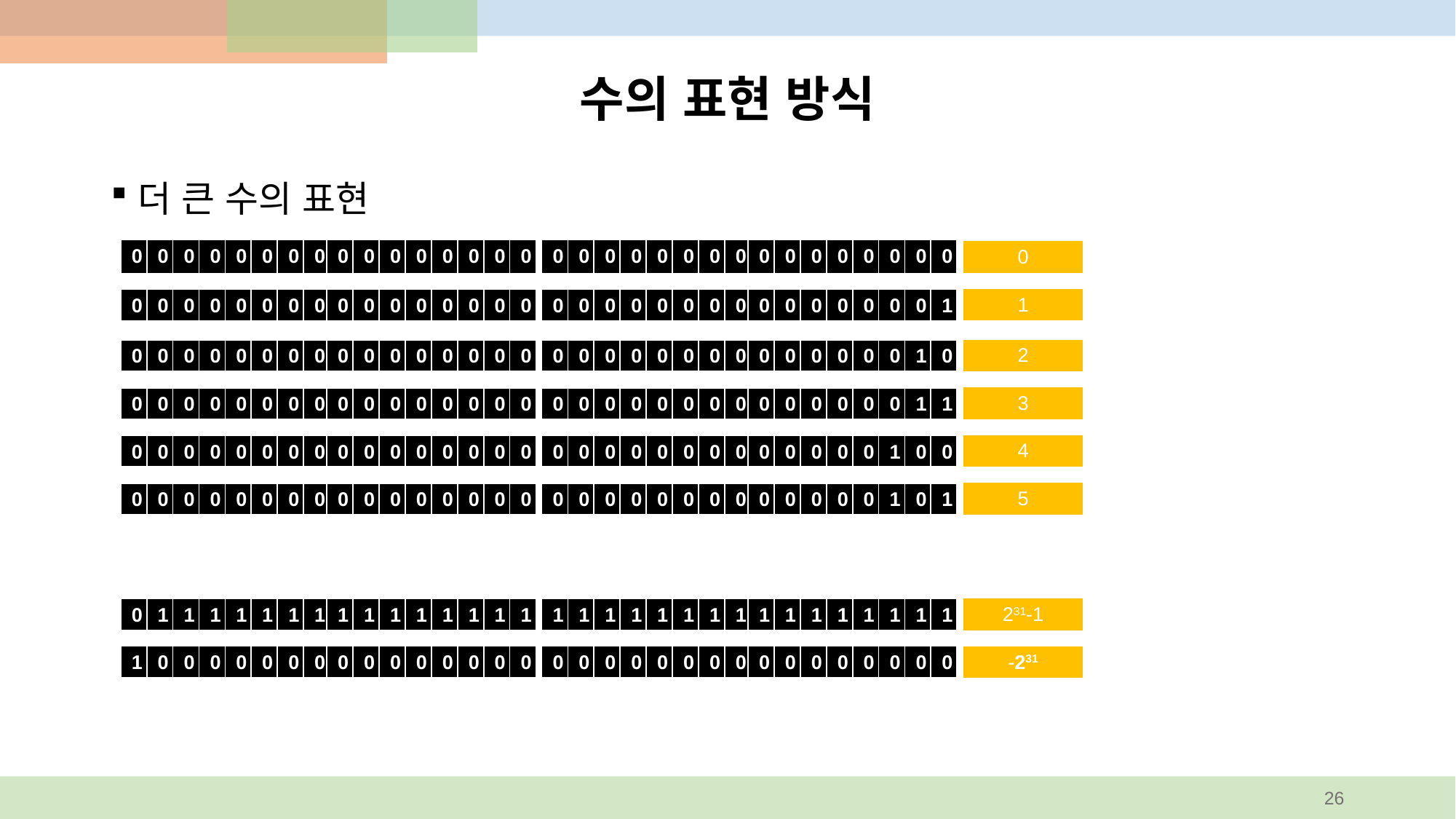

# 수의 표현 방식
더 큰 수의 표현
| 0 | 0 | 0 | 0 | 0 | 0 | 0 | 0 |
| --- | --- | --- | --- | --- | --- | --- | --- |
| 0 | 0 | 0 | 0 | 0 | 0 | 0 | 0 |
| --- | --- | --- | --- | --- | --- | --- | --- |
| 0 | 0 | 0 | 0 | 0 | 0 | 0 | 0 |
| --- | --- | --- | --- | --- | --- | --- | --- |
| 0 | 0 | 0 | 0 | 0 | 0 | 0 | 0 |
| --- | --- | --- | --- | --- | --- | --- | --- |
| 0 |
| --- |
| 1 |
| --- |
| 0 | 0 | 0 | 0 | 0 | 0 | 0 | 0 |
| --- | --- | --- | --- | --- | --- | --- | --- |
| 0 | 0 | 0 | 0 | 0 | 0 | 0 | 0 |
| --- | --- | --- | --- | --- | --- | --- | --- |
| 0 | 0 | 0 | 0 | 0 | 0 | 0 | 0 |
| --- | --- | --- | --- | --- | --- | --- | --- |
| 0 | 0 | 0 | 0 | 0 | 0 | 0 | 1 |
| --- | --- | --- | --- | --- | --- | --- | --- |
| 2 |
| --- |
| 0 | 0 | 0 | 0 | 0 | 0 | 0 | 0 |
| --- | --- | --- | --- | --- | --- | --- | --- |
| 0 | 0 | 0 | 0 | 0 | 0 | 0 | 0 |
| --- | --- | --- | --- | --- | --- | --- | --- |
| 0 | 0 | 0 | 0 | 0 | 0 | 0 | 0 |
| --- | --- | --- | --- | --- | --- | --- | --- |
| 0 | 0 | 0 | 0 | 0 | 0 | 1 | 0 |
| --- | --- | --- | --- | --- | --- | --- | --- |
| 3 |
| --- |
| 0 | 0 | 0 | 0 | 0 | 0 | 0 | 0 |
| --- | --- | --- | --- | --- | --- | --- | --- |
| 0 | 0 | 0 | 0 | 0 | 0 | 0 | 0 |
| --- | --- | --- | --- | --- | --- | --- | --- |
| 0 | 0 | 0 | 0 | 0 | 0 | 0 | 0 |
| --- | --- | --- | --- | --- | --- | --- | --- |
| 0 | 0 | 0 | 0 | 0 | 0 | 1 | 1 |
| --- | --- | --- | --- | --- | --- | --- | --- |
| 4 |
| --- |
| 0 | 0 | 0 | 0 | 0 | 0 | 0 | 0 |
| --- | --- | --- | --- | --- | --- | --- | --- |
| 0 | 0 | 0 | 0 | 0 | 0 | 0 | 0 |
| --- | --- | --- | --- | --- | --- | --- | --- |
| 0 | 0 | 0 | 0 | 0 | 0 | 0 | 0 |
| --- | --- | --- | --- | --- | --- | --- | --- |
| 0 | 0 | 0 | 0 | 0 | 1 | 0 | 0 |
| --- | --- | --- | --- | --- | --- | --- | --- |
| 5 |
| --- |
| 0 | 0 | 0 | 0 | 0 | 0 | 0 | 0 |
| --- | --- | --- | --- | --- | --- | --- | --- |
| 0 | 0 | 0 | 0 | 0 | 0 | 0 | 0 |
| --- | --- | --- | --- | --- | --- | --- | --- |
| 0 | 0 | 0 | 0 | 0 | 0 | 0 | 0 |
| --- | --- | --- | --- | --- | --- | --- | --- |
| 0 | 0 | 0 | 0 | 0 | 1 | 0 | 1 |
| --- | --- | --- | --- | --- | --- | --- | --- |
| 231-1 |
| --- |
| 0 | 1 | 1 | 1 | 1 | 1 | 1 | 1 |
| --- | --- | --- | --- | --- | --- | --- | --- |
| 1 | 1 | 1 | 1 | 1 | 1 | 1 | 1 |
| --- | --- | --- | --- | --- | --- | --- | --- |
| 1 | 1 | 1 | 1 | 1 | 1 | 1 | 1 |
| --- | --- | --- | --- | --- | --- | --- | --- |
| 1 | 1 | 1 | 1 | 1 | 1 | 1 | 1 |
| --- | --- | --- | --- | --- | --- | --- | --- |
| -231 |
| --- |
| 1 | 0 | 0 | 0 | 0 | 0 | 0 | 0 |
| --- | --- | --- | --- | --- | --- | --- | --- |
| 0 | 0 | 0 | 0 | 0 | 0 | 0 | 0 |
| --- | --- | --- | --- | --- | --- | --- | --- |
| 0 | 0 | 0 | 0 | 0 | 0 | 0 | 0 |
| --- | --- | --- | --- | --- | --- | --- | --- |
| 0 | 0 | 0 | 0 | 0 | 0 | 0 | 0 |
| --- | --- | --- | --- | --- | --- | --- | --- |
26